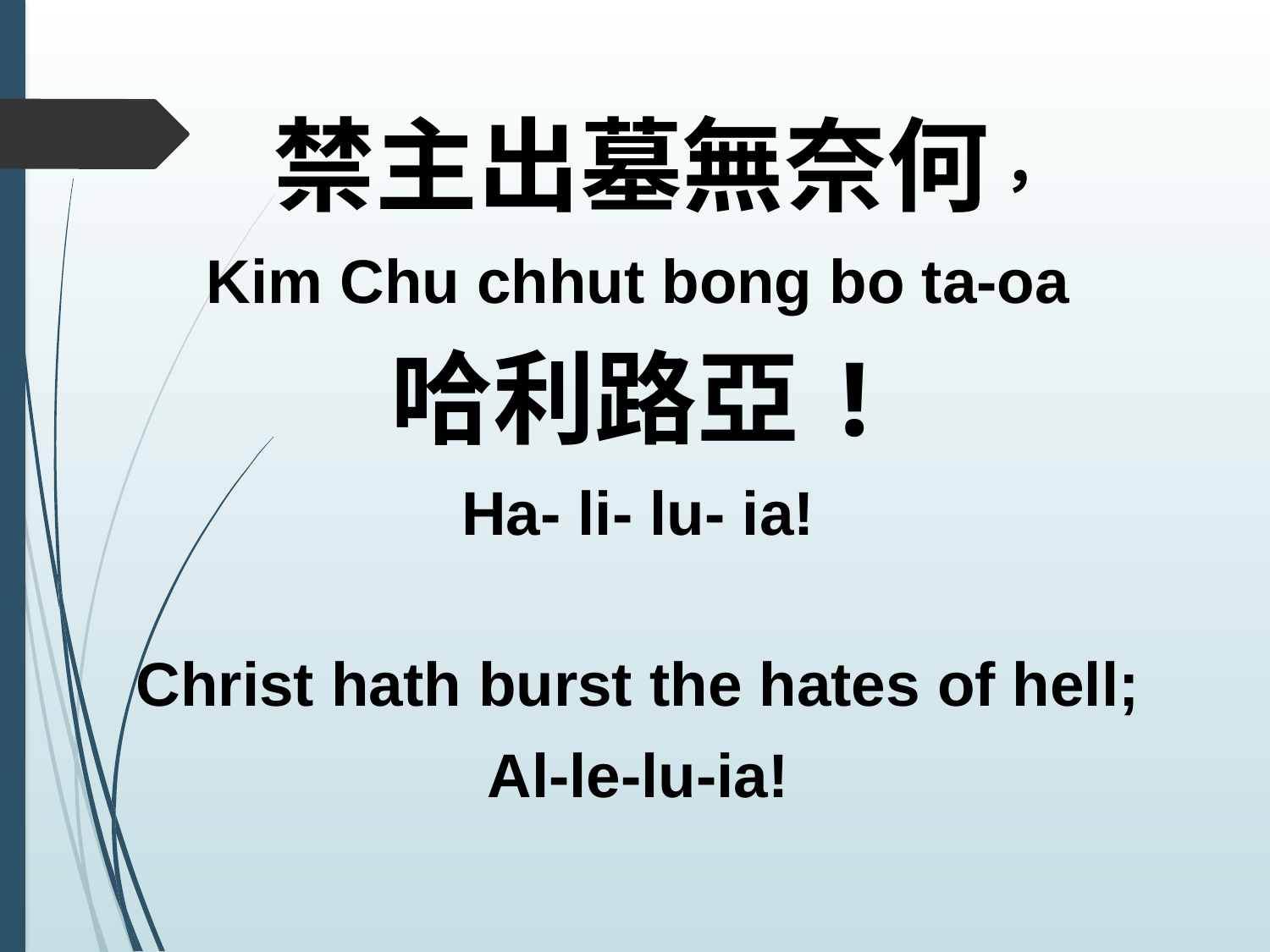

禁主出墓無奈何，
Kim Chu chhut bong bo ta-oa
哈利路亞!
Ha- li- lu- ia!

Christ hath burst the hates of hell;
Al-le-lu-ia!